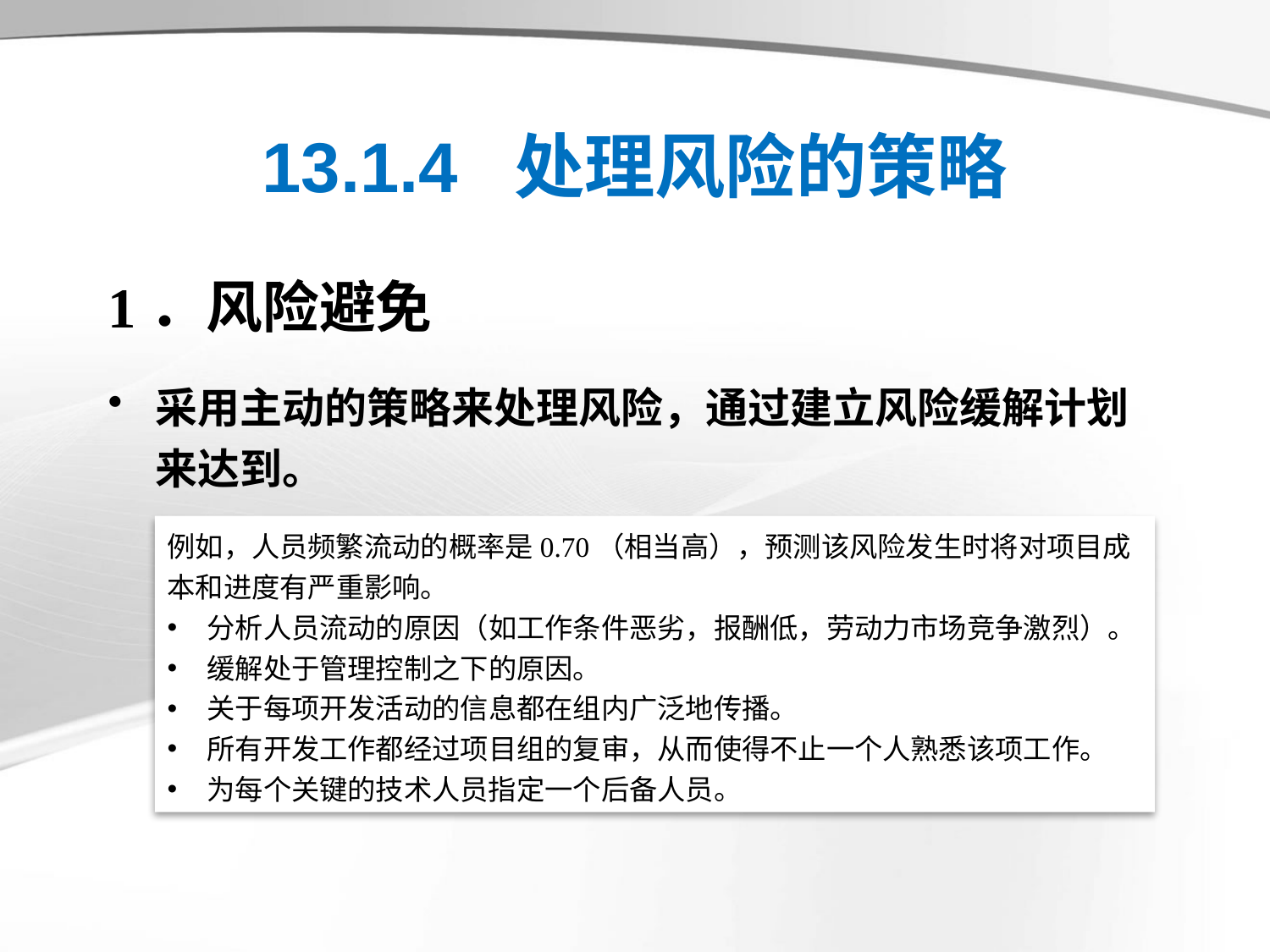

# 13.1.4  处理风险的策略
1．风险避免
采用主动的策略来处理风险，通过建立风险缓解计划来达到。

例如，人员频繁流动的概率是0.70（相当高），预测该风险发生时将对项目成本和进度有严重影响。
分析人员流动的原因（如工作条件恶劣，报酬低，劳动力市场竞争激烈）。
缓解处于管理控制之下的原因。
关于每项开发活动的信息都在组内广泛地传播。
所有开发工作都经过项目组的复审，从而使得不止一个人熟悉该项工作。
为每个关键的技术人员指定一个后备人员。